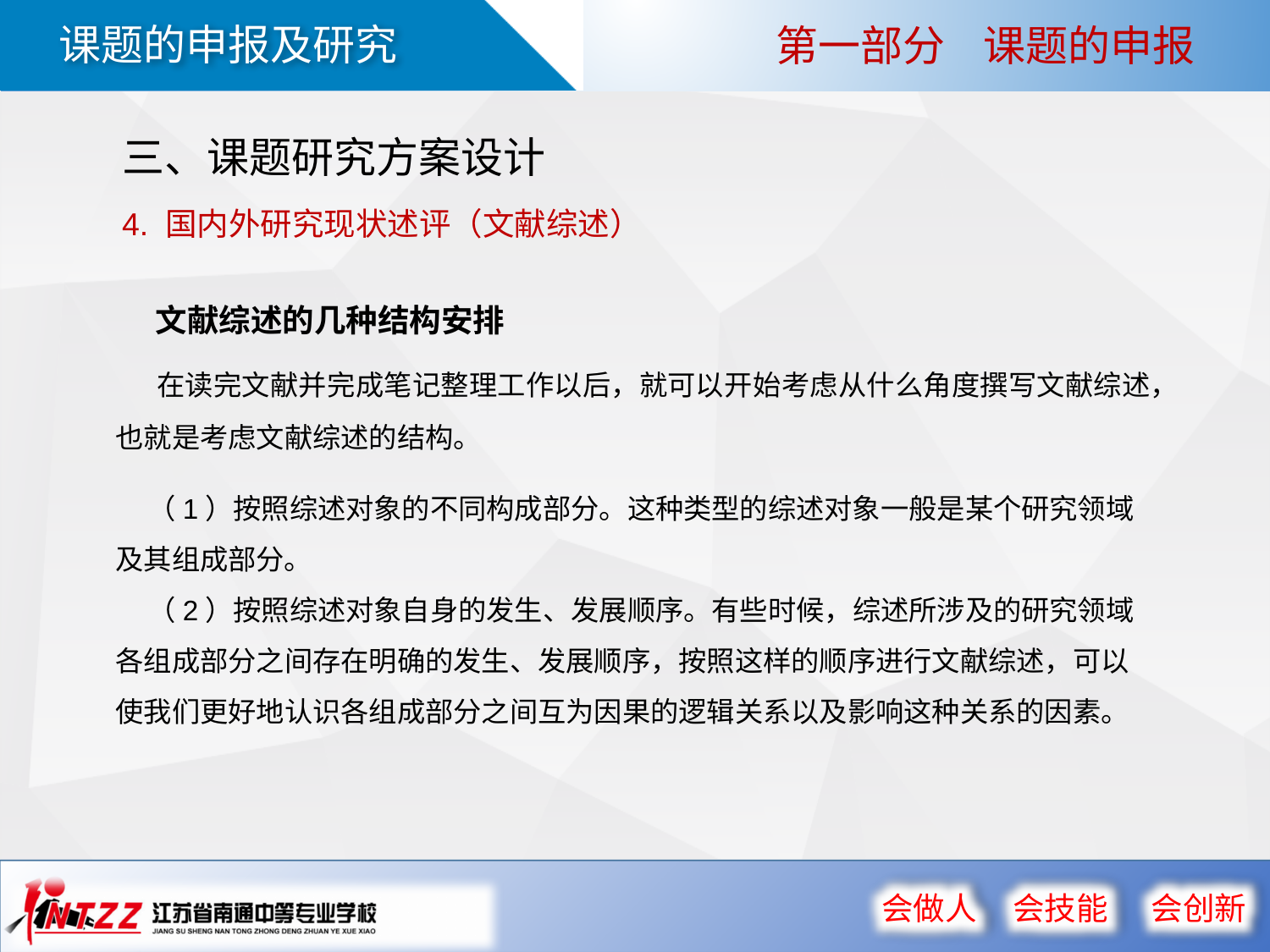

第一部分    课题的申报
三、课题研究方案设计
4. 国内外研究现状述评（文献综述）

    文献综述的几种结构安排
    在读完文献并完成笔记整理工作以后，就可以开始考虑从什么角度撰写文献综述，也就是考虑文献综述的结构。
    （1）按照综述对象的不同构成部分。这种类型的综述对象一般是某个研究领域及其组成部分。
    （2）按照综述对象自身的发生、发展顺序。有些时候，综述所涉及的研究领域各组成部分之间存在明确的发生、发展顺序，按照这样的顺序进行文献综述，可以使我们更好地认识各组成部分之间互为因果的逻辑关系以及影响这种关系的因素。